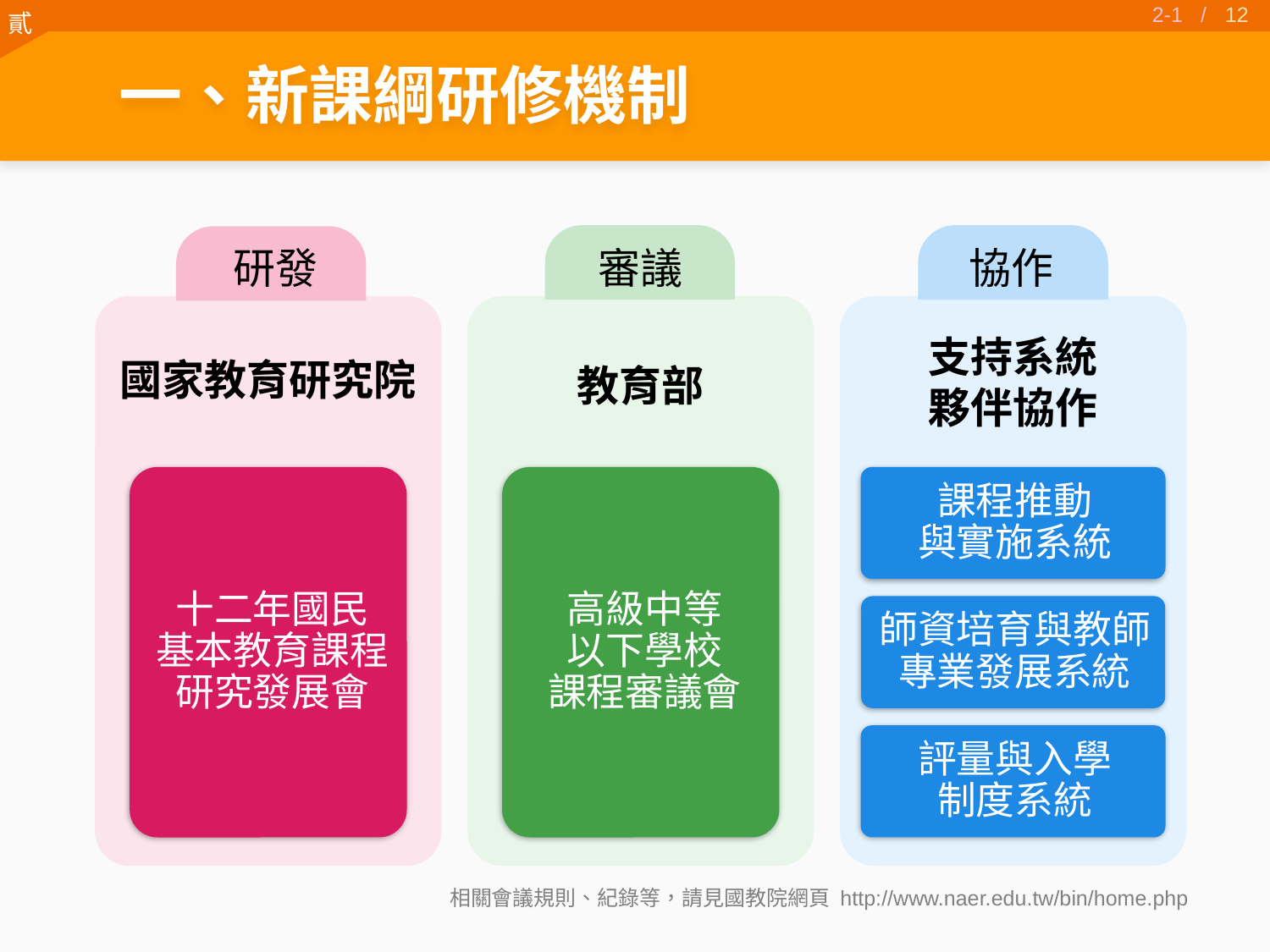

12
2-1   /
一、新課綱研修機制

研發
審議
協作
國家教育研究院
十二年國民
基本教育課程
研究發展會
教育部
高級中等
以下學校
課程審議會
支持系統
夥伴協作
課程推動
與實施系統
師資培育與教師專業發展系統
評量與入學
制度系統
相關會議規則、紀錄等，請見國教院網頁 http://www.naer.edu.tw/bin/home.php